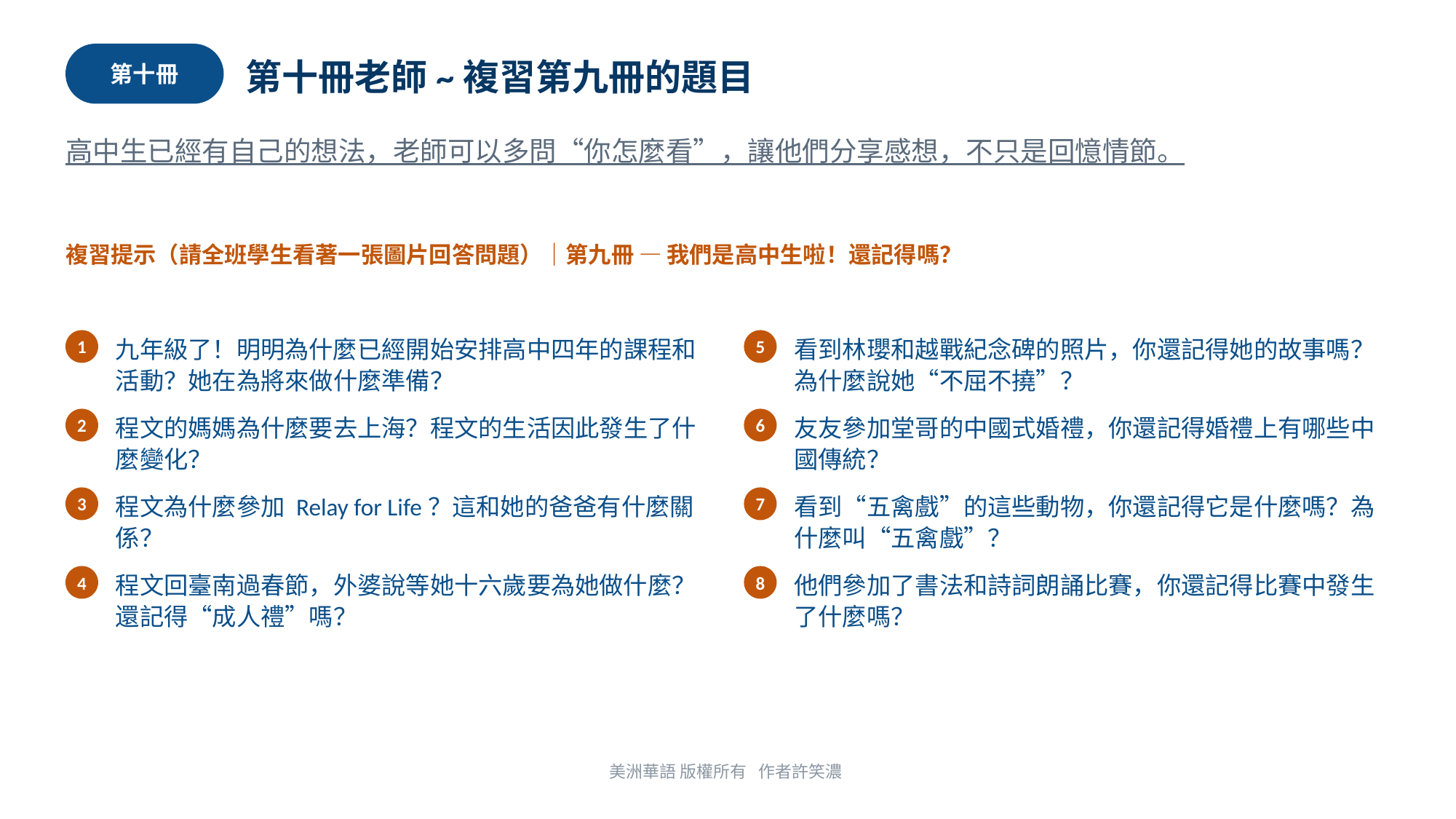

第十冊
第十冊老師~複習第九冊的題目
高中生已經有自己的想法，老師可以多問“你怎麼看”，讓他們分享感想，不只是回憶情節。
複習提示（請全班學生看著一張圖片回答問題）｜第九冊 — 我們是高中生啦！還記得嗎？
1
5
九年級了！明明為什麼已經開始安排高中四年的課程和活動？她在為將來做什麼準備？
看到林瓔和越戰紀念碑的照片，你還記得她的故事嗎？為什麼說她“不屈不撓”？
2
6
程文的媽媽為什麼要去上海？程文的生活因此發生了什麼變化？
友友參加堂哥的中國式婚禮，你還記得婚禮上有哪些中國傳統？
3
7
程文為什麼參加 Relay for Life？這和她的爸爸有什麼關係？
看到“五禽戲”的這些動物，你還記得它是什麼嗎？為什麼叫“五禽戲”？
4
8
程文回臺南過春節，外婆說等她十六歲要為她做什麼？還記得“成人禮”嗎？
他們參加了書法和詩詞朗誦比賽，你還記得比賽中發生了什麼嗎？
美洲華語 版權所有   作者許笑濃